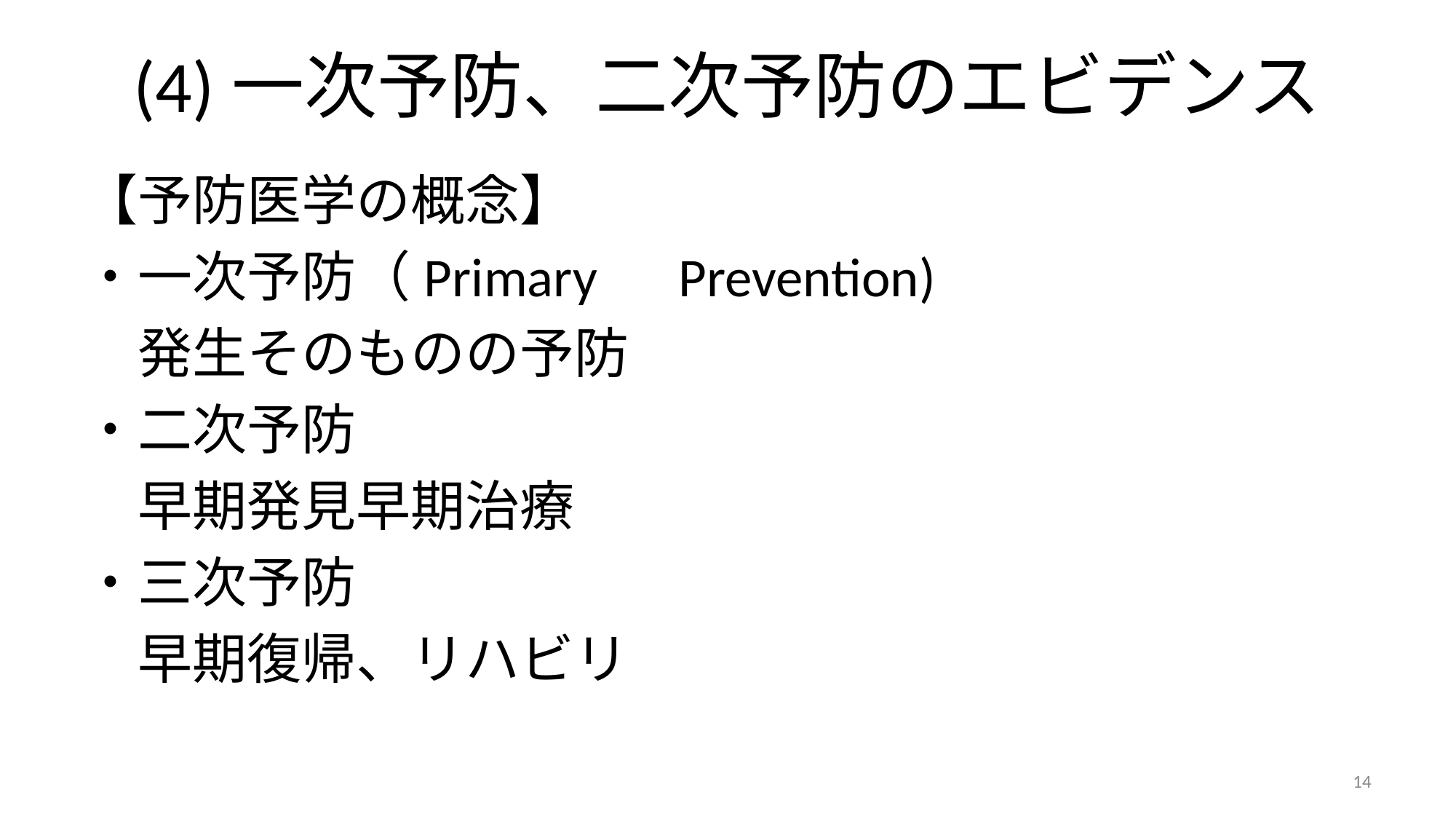

# (4)一次予防、二次予防のエビデンス
【予防医学の概念】
・一次予防（Primary　Prevention)
　発生そのものの予防
・二次予防
　早期発見早期治療
・三次予防
　早期復帰、リハビリ

14